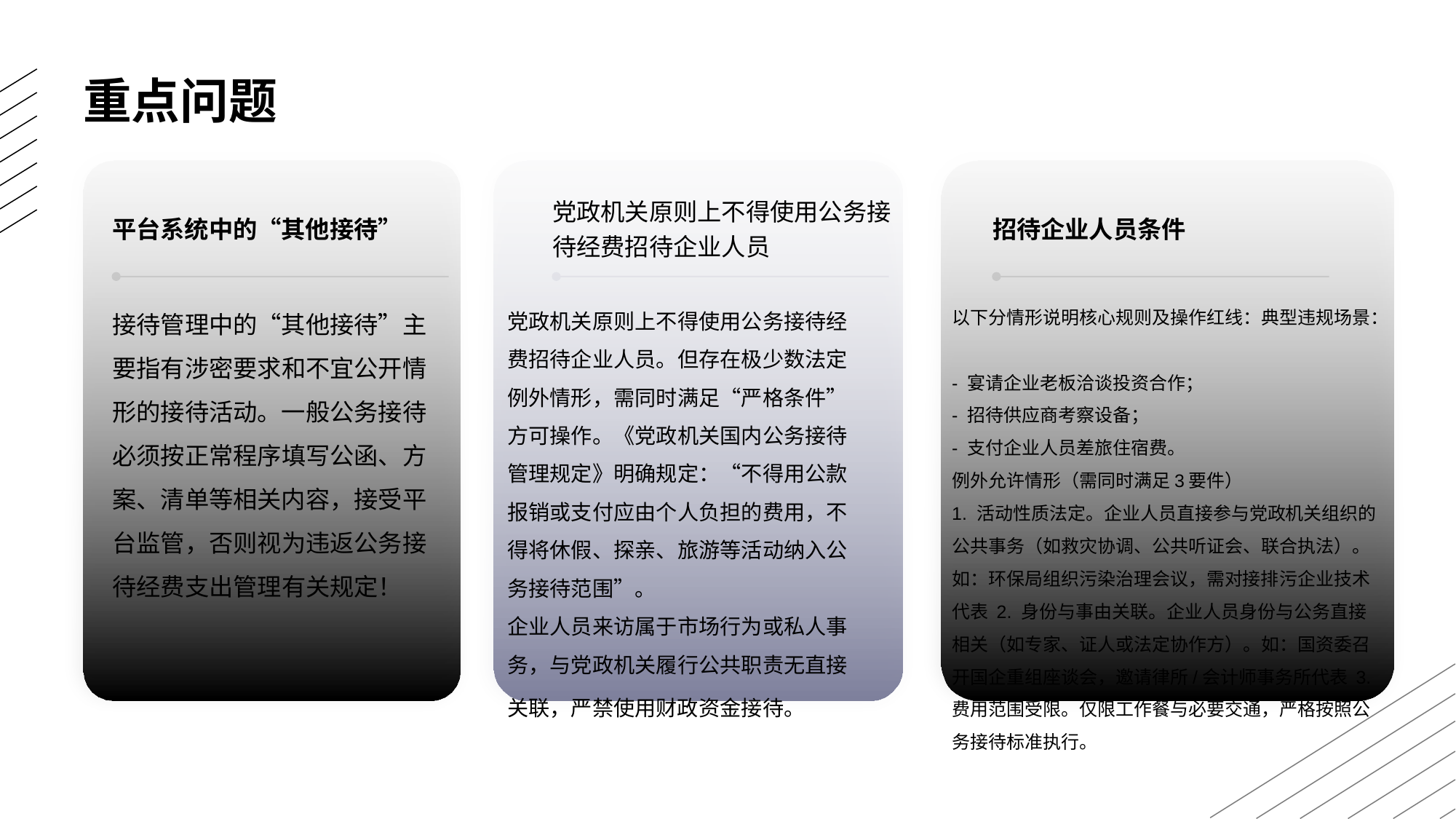

# 重点问题

平台系统中的“其他接待”
党政机关原则上不得使用公务接待经费招待企业人员
招待企业人员条件
接待管理中的“其他接待”主要指有涉密要求和不宜公开情形的接待活动。一般公务接待必须按正常程序填写公函、方案、清单等相关内容，接受平台监管，否则视为违返公务接待经费支出管理有关规定！
党政机关原则上不得使用公务接待经费招待企业人员。但存在极少数法定例外情形，需同时满足“严格条件”方可操作。《党政机关国内公务接待管理规定》明确规定：“不得用公款报销或支付应由个人负担的费用，不得将休假、探亲、旅游等活动纳入公务接待范围”。
企业人员来访属于市场行为或私人事务，与党政机关履行公共职责无直接关联，严禁使用财政资金接待。
以下分情形说明核心规则及操作红线：典型违规场景：
- 宴请企业老板洽谈投资合作；
- 招待供应商考察设备；
- 支付企业人员差旅住宿费。
例外允许情形（需同时满足3要件）
1. 活动性质法定。企业人员直接参与党政机关组织的公共事务（如救灾协调、公共听证会、联合执法）。 如：环保局组织污染治理会议，需对接排污企业技术代表 2. 身份与事由关联。企业人员身份与公务直接相关（如专家、证人或法定协作方）。如：国资委召开国企重组座谈会，邀请律所/会计师事务所代表 3. 费用范围受限。仅限工作餐与必要交通，严格按照公务接待标准执行。